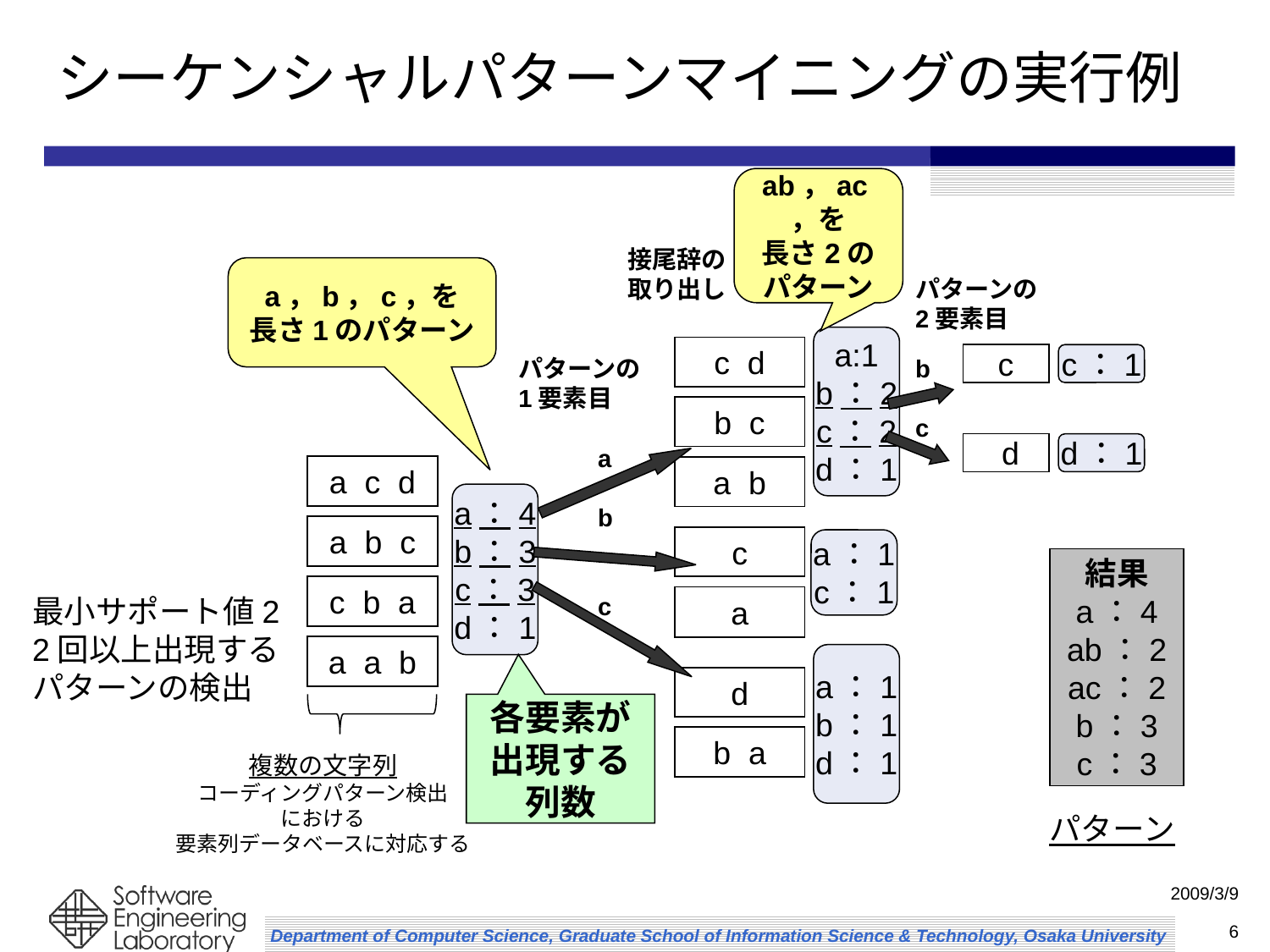

# シーケンシャルパターンマイニングの実行例
ab，ac，を
長さ2の
パターン
a:1
b：2
c：2
d：1
接尾辞の
取り出し
c  d
b  c
a  b
a，b，c，を
長さ1のパターン
a：4
b：3
c：3
d：1
各要素が
出現する列数
パターンの
2要素目
b

c

c
c：1
  d
d：1
パターンの
1要素目
a

c

a  c  d
a  b  c
c  b  a
a  a  b
b
c
a：1
c：1
a
a：1
b：1
d：1
d
b  a
結果
a：4
ab：2
ac：2
b：3
c：3
パターン
最小サポート値2
2回以上出現するパターンの検出

複数の文字列
コーディングパターン検出
における
要素列データベースに対応する
2009/3/9
6